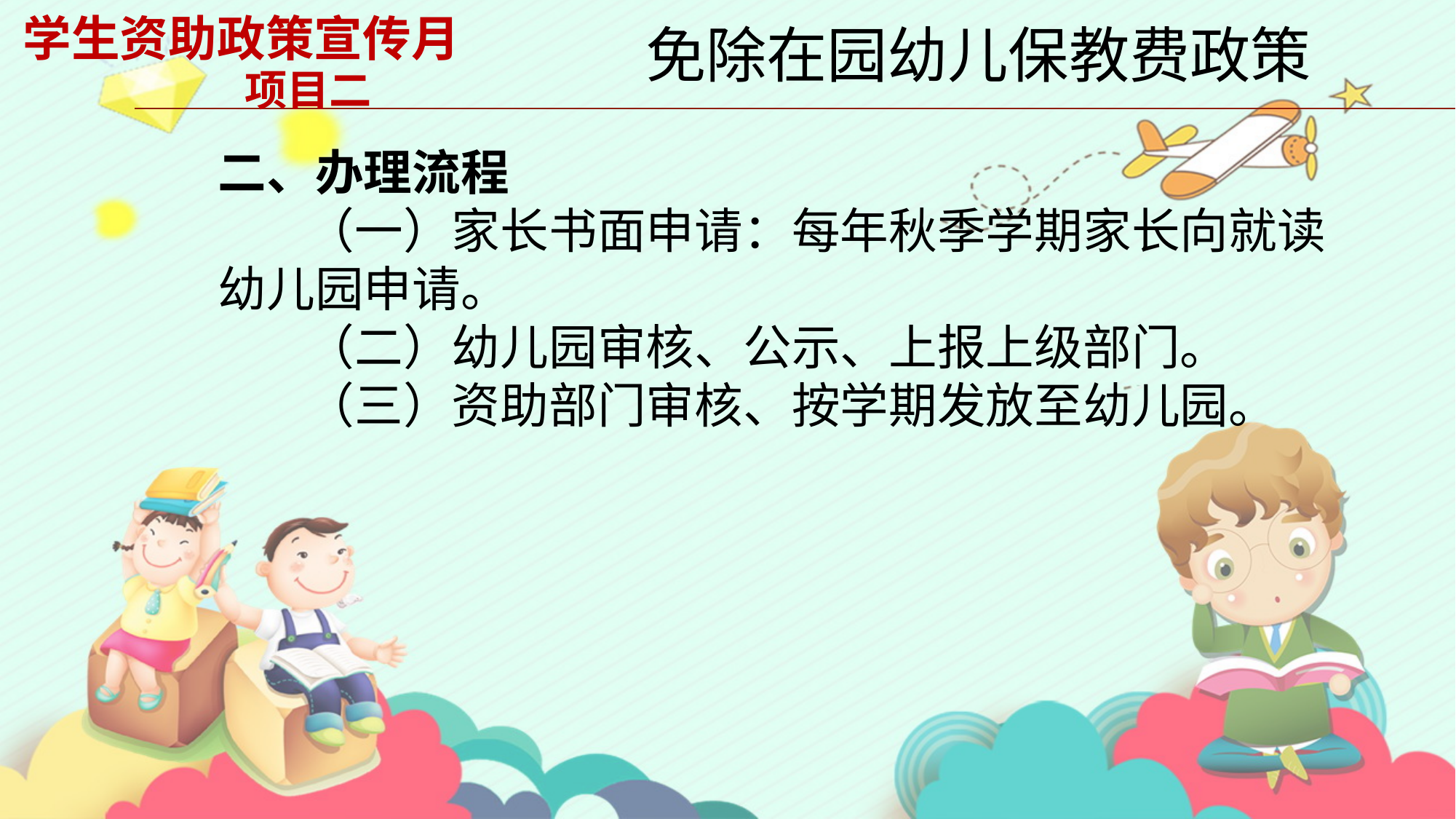

免除在园幼儿保教费政策
# 学生资助政策宣传月 项目二

二、办理流程
       （一）家长书面申请：每年秋季学期家长向就读幼儿园申请。
       （二）幼儿园审核、公示、上报上级部门。
       （三）资助部门审核、按学期发放至幼儿园。